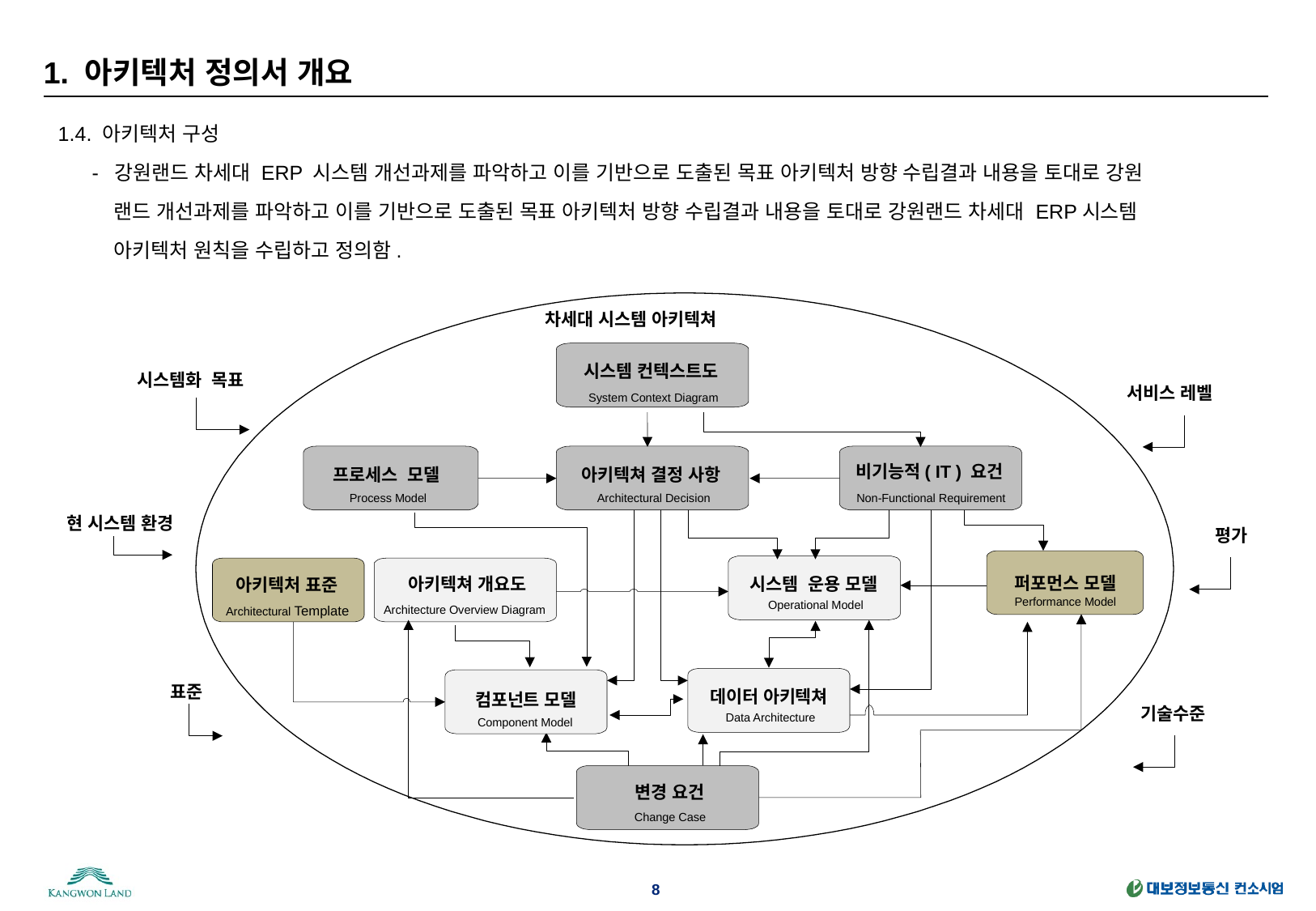

# 1. 아키텍처 정의서 개요
1.4. 아키텍처 구성
      -  강원랜드 차세대 ERP 시스템 개선과제를 파악하고 이를 기반으로 도출된 목표 아키텍처 방향 수립결과 내용을 토대로 강원
         랜드 개선과제를 파악하고 이를 기반으로 도출된 목표 아키텍처 방향 수립결과 내용을 토대로 강원랜드 차세대 ERP시스템
         아키텍처 원칙을 수립하고 정의함.

차세대 시스템 아키텍쳐

시스템 컨텍스트도
시스템화  목표
서비스 레벨
System Context Diagram

비기능적( IT ) 요건
프로세스  모델
아키텍쳐 결정 사항

Process Model
Architectural Decision
Non-Functional Requirement

현 시스템 환경
평가

아키텍처 표준
퍼포먼스 모델
아키텍쳐 개요도
시스템  운용 모델

Performance Model
Operational Model
Architecture Overview Diagram
Architectural Template

표준
데이터 아키텍쳐
컴포넌트 모델

기술수준

Data Architecture
Component Model

변경 요건
Change Case
8